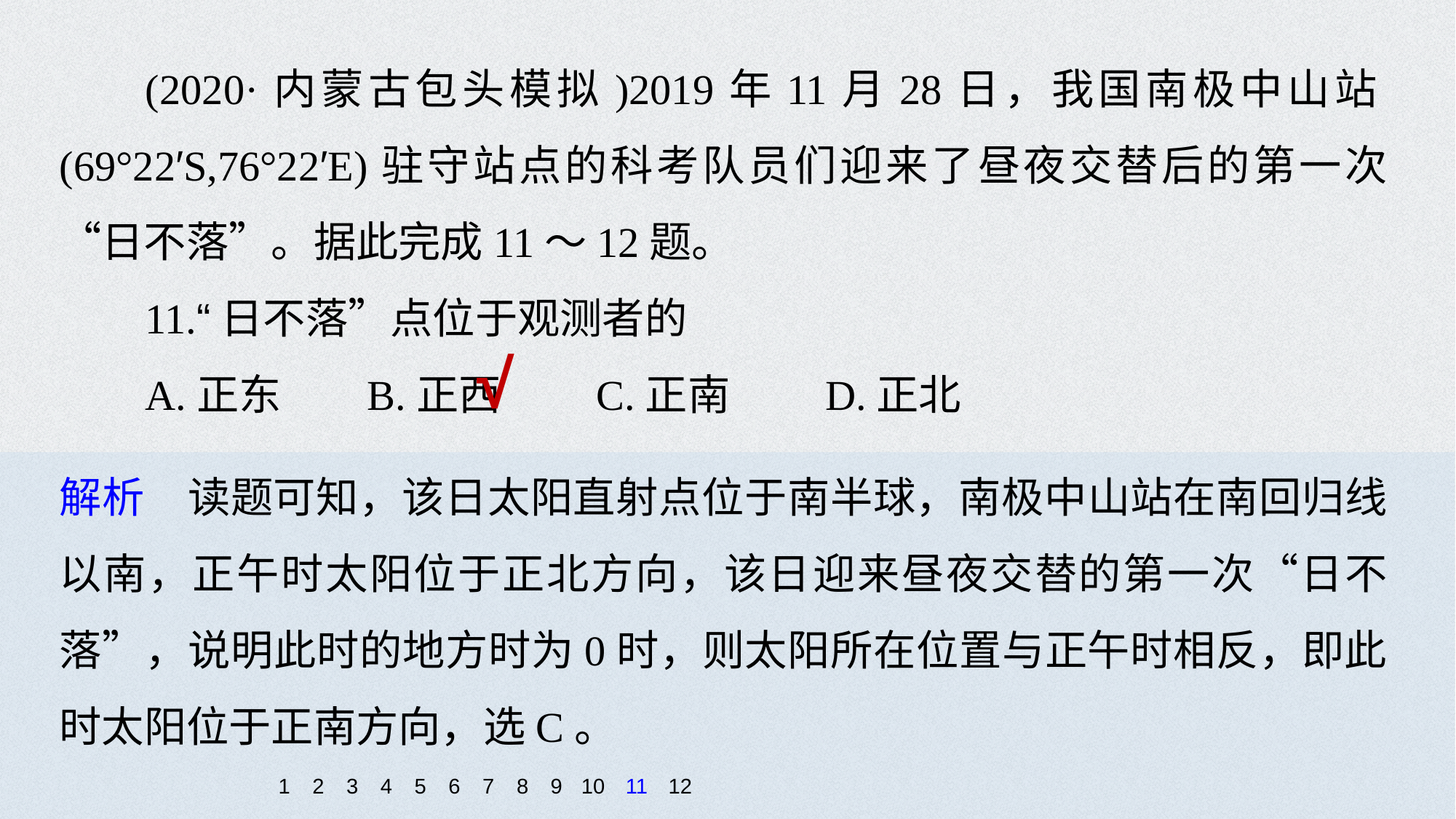

(2020·内蒙古包头模拟)2019年11月28日，我国南极中山站(69°22′S,76°22′E)驻守站点的科考队员们迎来了昼夜交替后的第一次“日不落”。据此完成11～12题。
11.“日不落”点位于观测者的
A.正东        B.正西         C.正南         D.正北
√
解析　读题可知，该日太阳直射点位于南半球，南极中山站在南回归线以南，正午时太阳位于正北方向，该日迎来昼夜交替的第一次“日不落”，说明此时的地方时为0时，则太阳所在位置与正午时相反，即此时太阳位于正南方向，选C。
1
2
3
4
5
6
7
8
9
10
11
12